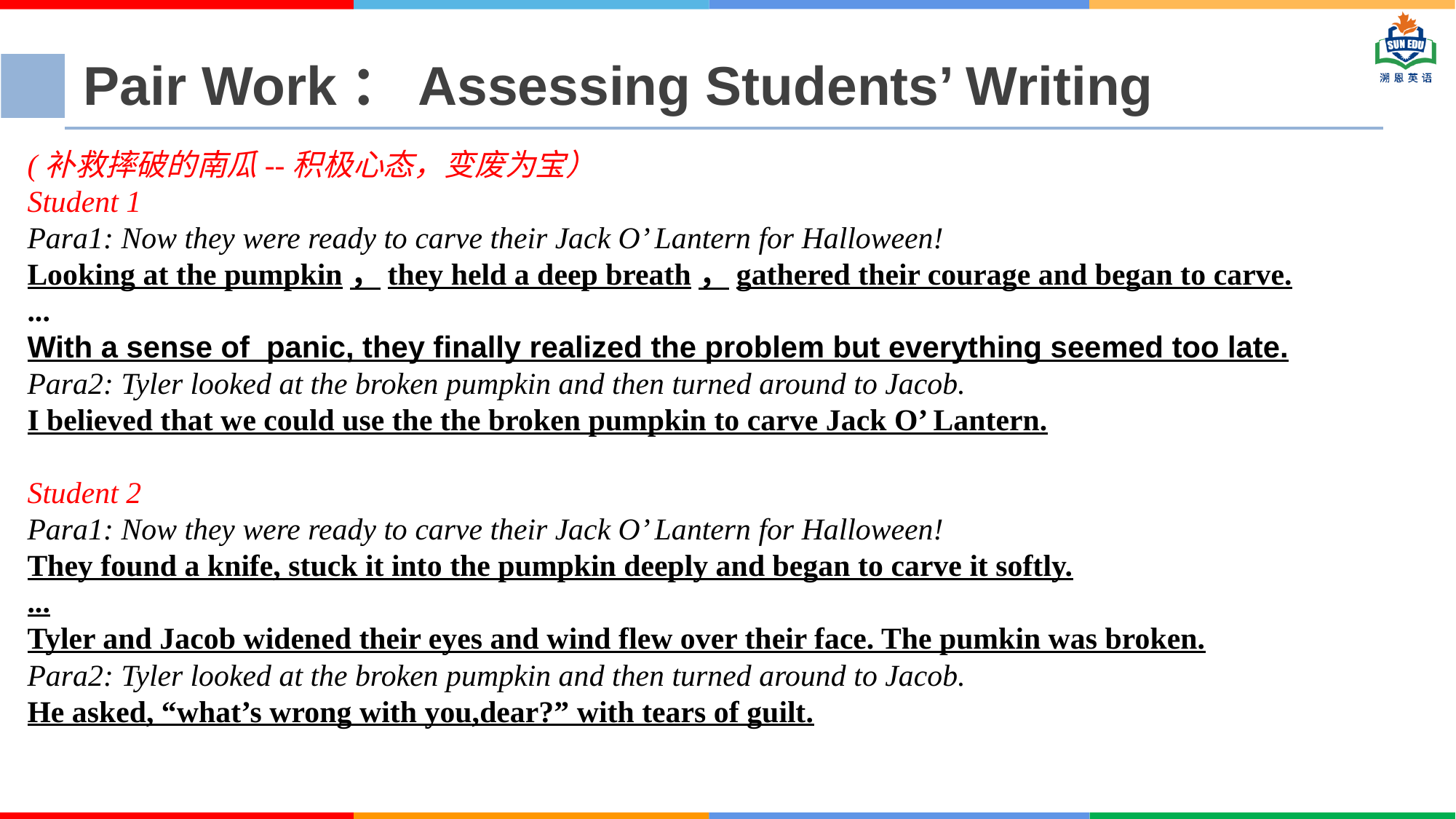

Pair Work：Assessing Students’ Writing

(补救摔破的南瓜--积极心态，变废为宝）
Student 1
Para1: Now they were ready to carve their Jack O’ Lantern for Halloween!
Looking at the pumpkin，they held a deep breath，gathered their courage and began to carve.
...
With a sense of  panic, they finally realized the problem but everything seemed too late.
Para2: Tyler looked at the broken pumpkin and then turned around to Jacob.
I believed that we could use the the broken pumpkin to carve Jack O’ Lantern.

Student 2
Para1: Now they were ready to carve their Jack O’ Lantern for Halloween!
They found a knife, stuck it into the pumpkin deeply and began to carve it softly.
...
Tyler and Jacob widened their eyes and wind flew over their face. The pumkin was broken.
Para2: Tyler looked at the broken pumpkin and then turned around to Jacob.
He asked, “what’s wrong with you,dear?” with tears of guilt.